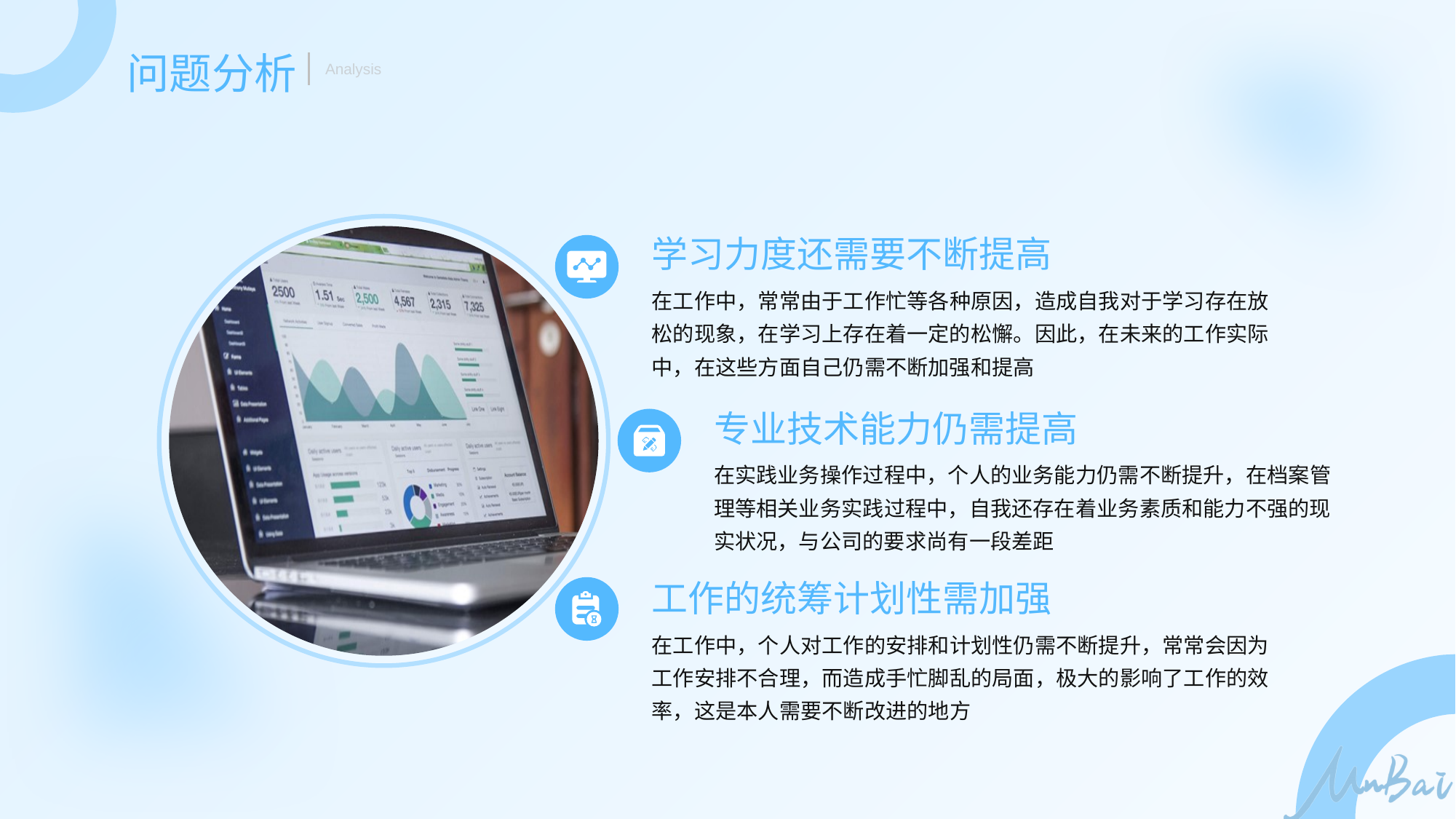

问题分析
Analysis

学习力度还需要不断提高

在工作中，常常由于工作忙等各种原因，造成自我对于学习存在放松的现象，在学习上存在着一定的松懈。因此，在未来的工作实际中，在这些方面自己仍需不断加强和提高
专业技术能力仍需提高

在实践业务操作过程中，个人的业务能力仍需不断提升，在档案管理等相关业务实践过程中，自我还存在着业务素质和能力不强的现实状况，与公司的要求尚有一段差距
工作的统筹计划性需加强

在工作中，个人对工作的安排和计划性仍需不断提升，常常会因为工作安排不合理，而造成手忙脚乱的局面，极大的影响了工作的效率，这是本人需要不断改进的地方